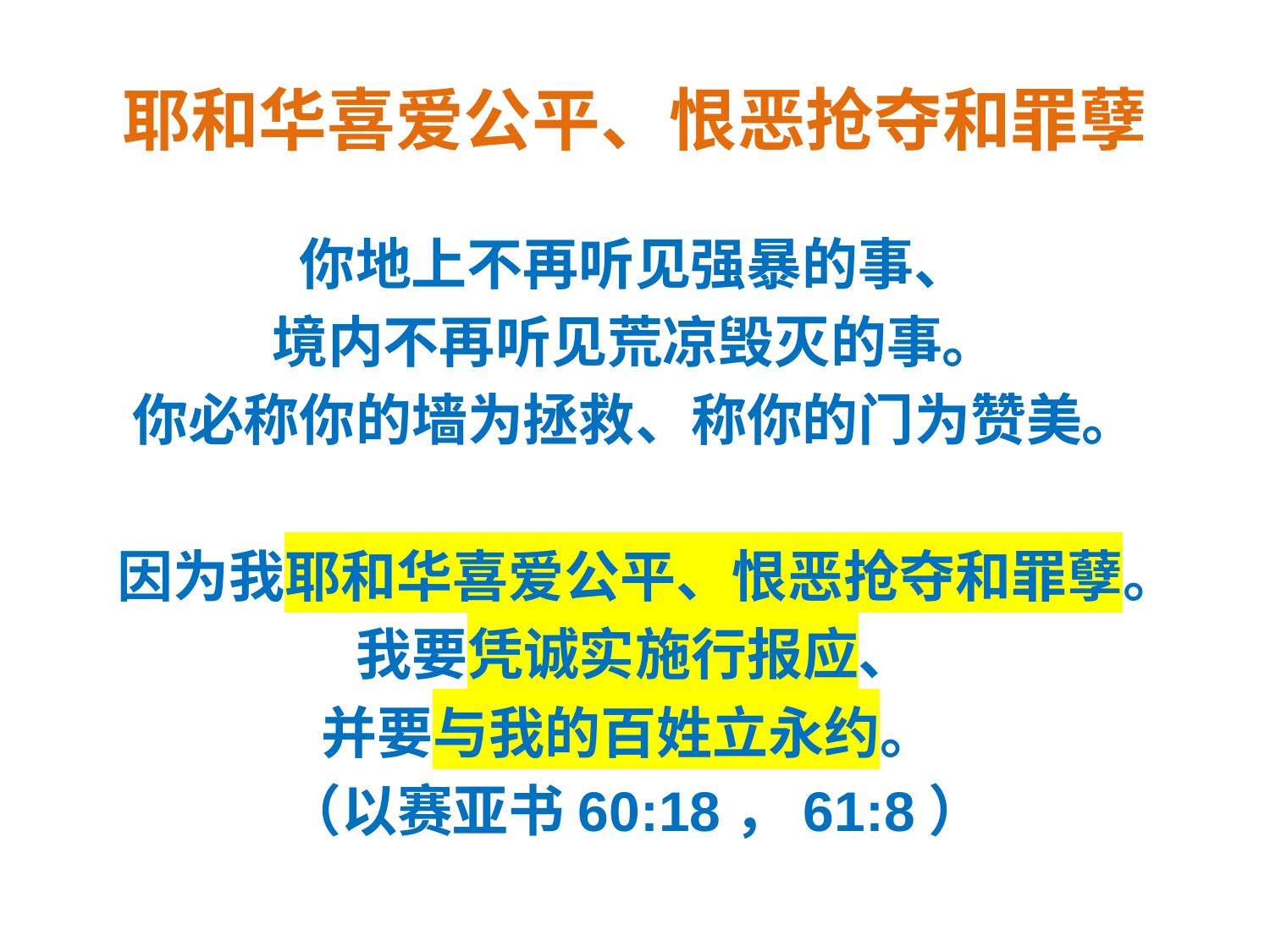

# 耶和华喜爱公平、恨恶抢夺和罪孽
你地上不再听见强暴的事、
境内不再听见荒凉毁灭的事。
你必称你的墙为拯救、称你的门为赞美。

 因为我耶和华喜爱公平、恨恶抢夺和罪孽。
我要凭诚实施行报应、
并要与我的百姓立永约。
（以赛亚书60:18，61:8）